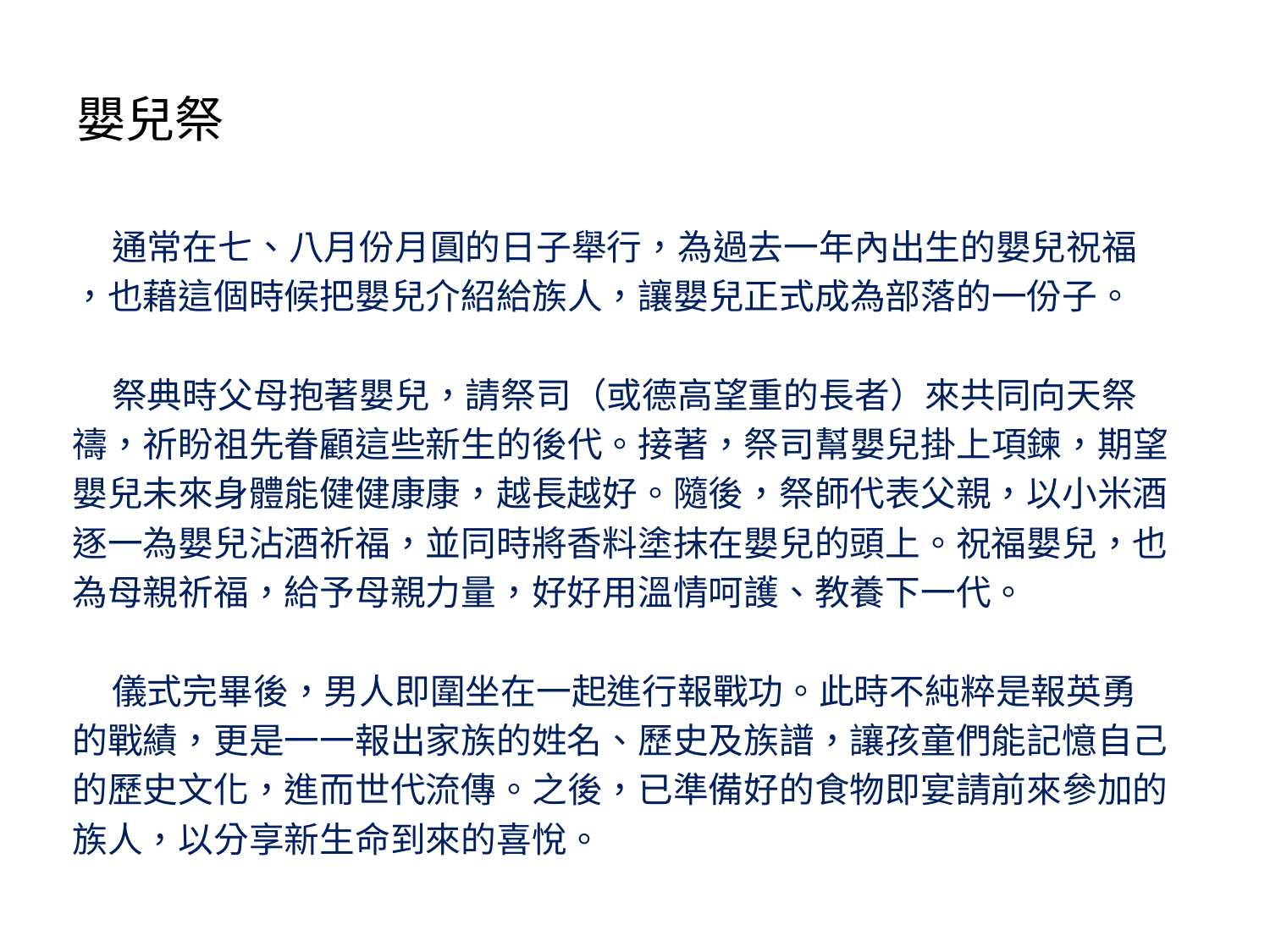

# 嬰兒祭
    通常在七、八月份月圓的日子舉行，為過去一年內出生的嬰兒祝福
，也藉這個時候把嬰兒介紹給族人，讓嬰兒正式成為部落的一份子。

    祭典時父母抱著嬰兒，請祭司（或德高望重的長者）來共同向天祭
禱，祈盼祖先眷顧這些新生的後代。接著，祭司幫嬰兒掛上項鍊，期望
嬰兒未來身體能健健康康，越長越好。隨後，祭師代表父親，以小米酒
逐一為嬰兒沾酒祈福，並同時將香料塗抹在嬰兒的頭上。祝福嬰兒，也
為母親祈福，給予母親力量，好好用溫情呵護、教養下一代。

    儀式完畢後，男人即圍坐在一起進行報戰功。此時不純粹是報英勇
的戰績，更是一一報出家族的姓名、歷史及族譜，讓孩童們能記憶自己
的歷史文化，進而世代流傳。之後，已準備好的食物即宴請前來參加的
族人，以分享新生命到來的喜悅。